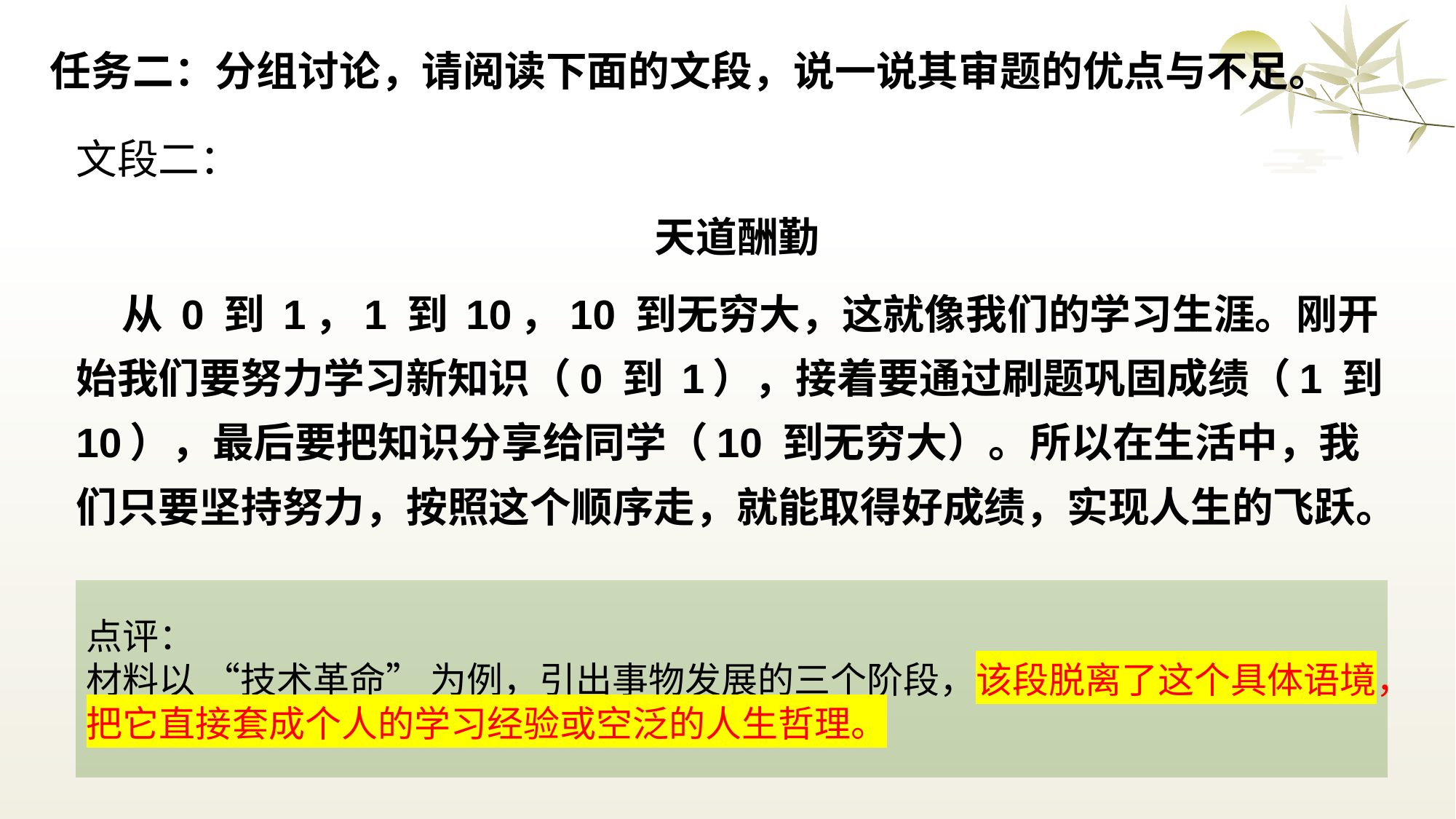

# 任务二：分组讨论，请阅读下面的文段，说一说其审题的优点与不足。
文段二：
天道酬勤
    从 0 到 1，1 到 10，10 到无穷大，这就像我们的学习生涯。刚开始我们要努力学习新知识（0 到 1），接着要通过刷题巩固成绩（1 到 10），最后要把知识分享给同学（10 到无穷大）。所以在生活中，我们只要坚持努力，按照这个顺序走，就能取得好成绩，实现人生的飞跃。
点评：
材料以 “技术革命” 为例，引出事物发展的三个阶段，该段脱离了这个具体语境，把它直接套成个人的学习经验或空泛的人生哲理。